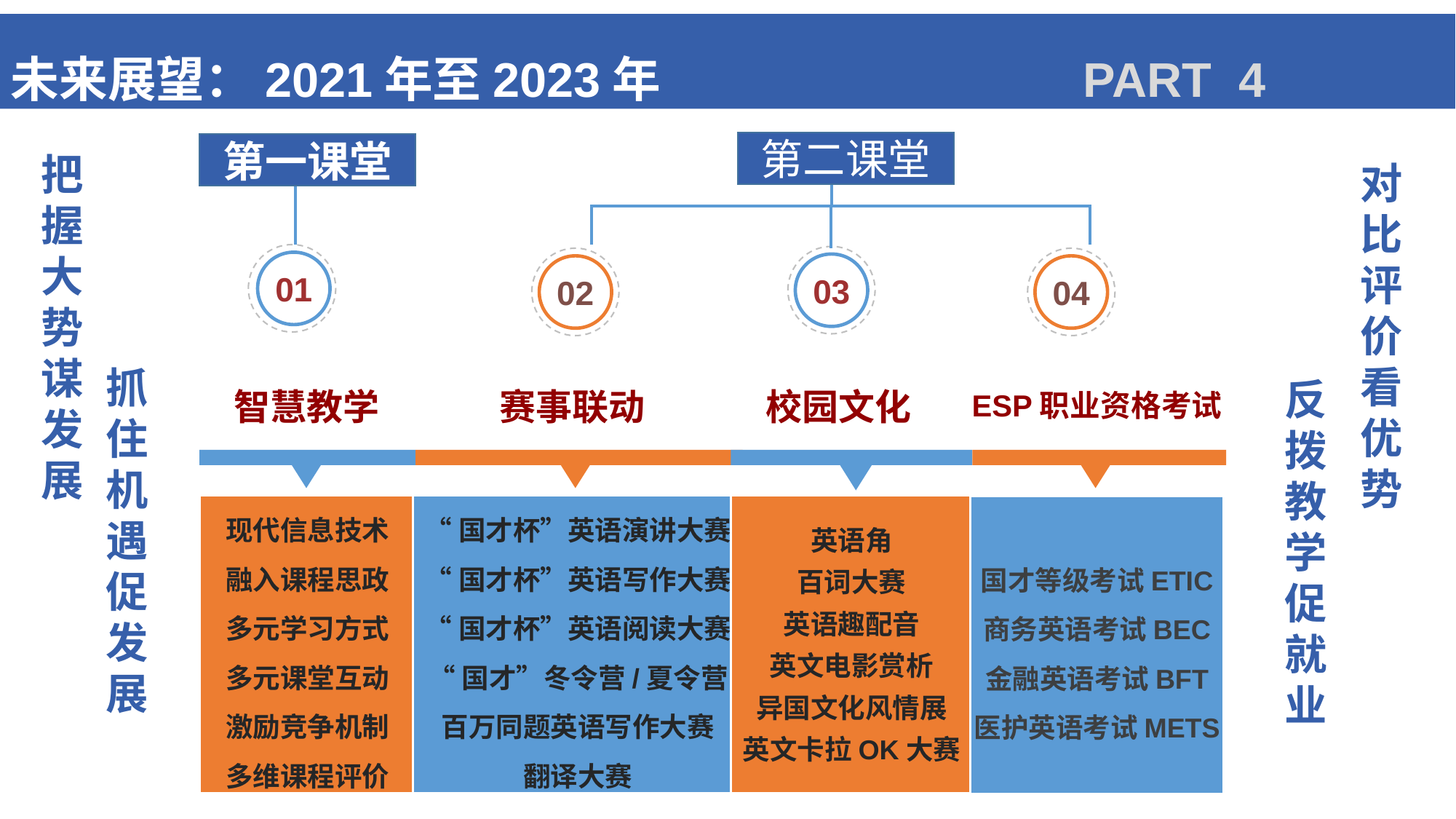

Part 4   未来展望（2021年1月至2024年7月）
未来展望：2021年至2023年                                     PART  4
把
握
大
势
谋
发
展

第二课堂
对比评价看优势
第一课堂

01
03
02
04
智慧教学
赛事联动
校园文化
ESP职业资格考试
反拨教学促就业
抓
住
机
遇
促
发
展

现代信息技术
融入课程思政
多元学习方式
多元课堂互动
激励竞争机制
多维课程评价
英语角
百词大赛
英语趣配音
英文电影赏析
异国文化风情展
英文卡拉OK大赛
“国才杯”英语演讲大赛
“国才杯”英语写作大赛
“国才杯”英语阅读大赛
“国才”冬令营/夏令营
百万同题英语写作大赛
翻译大赛
国才等级考试ETIC
商务英语考试BEC
金融英语考试BFT
医护英语考试METS